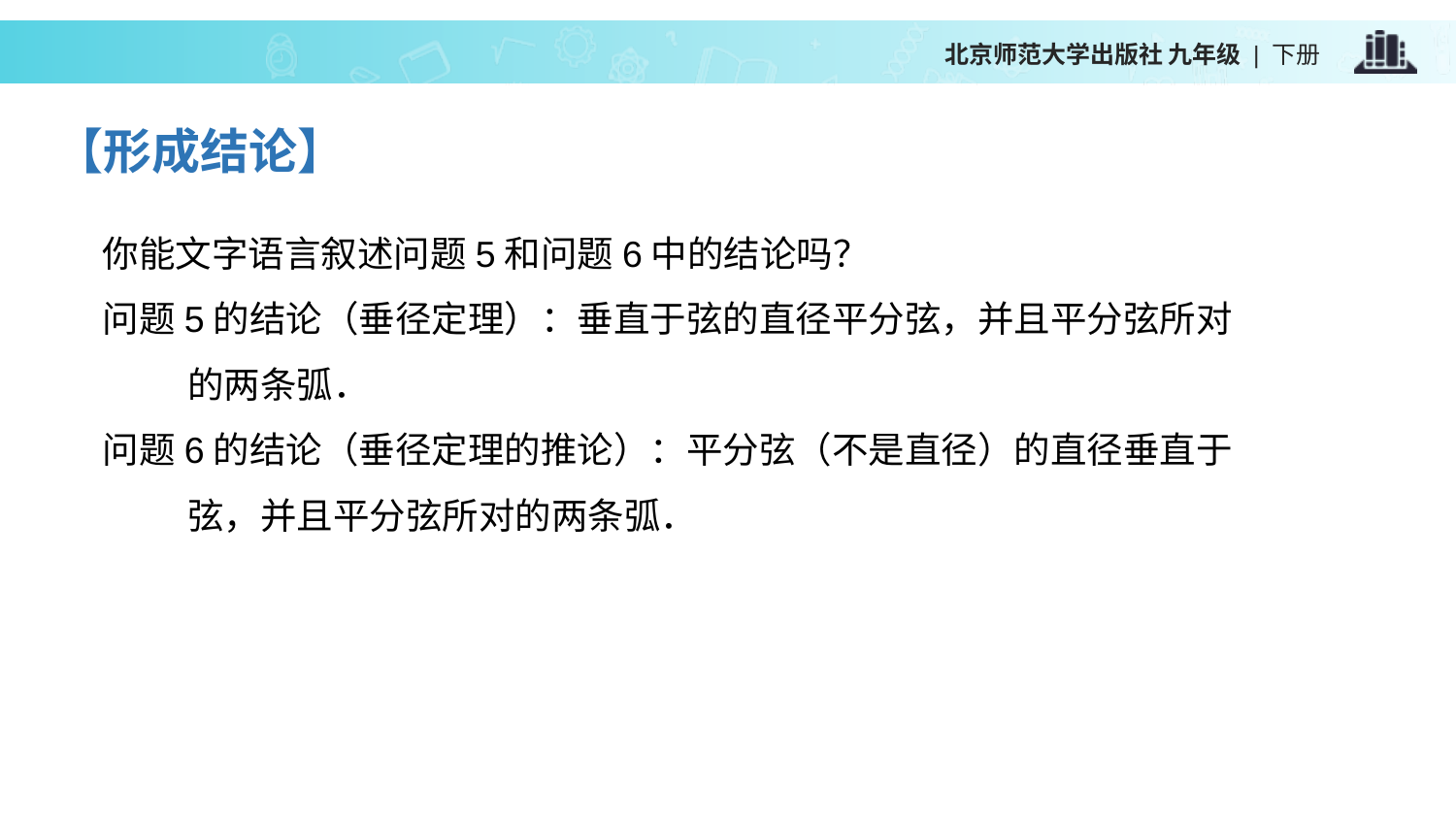

【形成结论】
你能文字语言叙述问题5和问题6中的结论吗？
问题5的结论（垂径定理）：垂直于弦的直径平分弦，并且平分弦所对的两条弧．
问题6的结论（垂径定理的推论）：平分弦（不是直径）的直径垂直于弦，并且平分弦所对的两条弧．